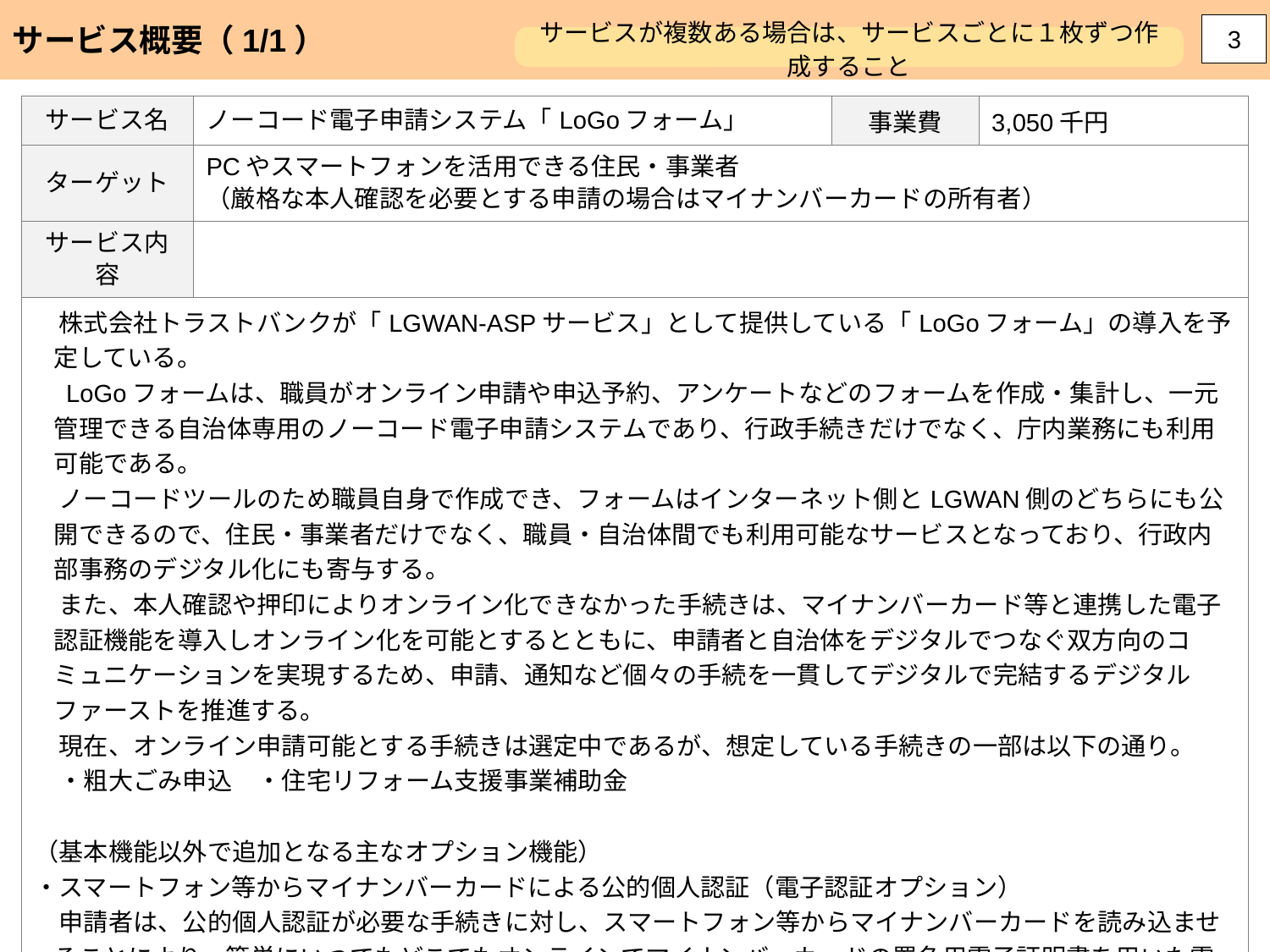

サービス概要（1/1）
3
サービスが複数ある場合は、サービスごとに１枚ずつ作成すること
| サービス名 | ノーコード電子申請システム「LoGoフォーム」 | 事業費 | 3,050千円 |
| --- | --- | --- | --- |
| ターゲット | PCやスマートフォンを活用できる住民・事業者 （厳格な本人確認を必要とする申請の場合はマイナンバーカードの所有者） |  |  |
| サービス内容 |  |  |  |
| 株式会社トラストバンクが「LGWAN-ASPサービス」として提供している「LoGoフォーム」の導入を予定している。 　LoGoフォームは、職員がオンライン申請や申込予約、アンケートなどのフォームを作成・集計し、一元管理できる自治体専用のノーコード電子申請システムであり、行政手続きだけでなく、庁内業務にも利用可能である。 　ノーコードツールのため職員自身で作成でき、フォームはインターネット側とLGWAN側のどちらにも公開できるので、住民・事業者だけでなく、職員・自治体間でも利用可能なサービスとなっており、行政内部事務のデジタル化にも寄与する。 　また、本人確認や押印によりオンライン化できなかった手続きは、マイナンバーカード等と連携した電子認証機能を導入しオンライン化を可能とするとともに、申請者と自治体をデジタルでつなぐ双方向のコミュニケーションを実現するため、申請、通知など個々の手続を一貫してデジタルで完結するデジタルファーストを推進する。 　現在、オンライン申請可能とする手続きは選定中であるが、想定している手続きの一部は以下の通り。 　・粗大ごみ申込　・住宅リフォーム支援事業補助金 （基本機能以外で追加となる主なオプション機能） ・スマートフォン等からマイナンバーカードによる公的個人認証（電子認証オプション） 　申請者は、公的個人認証が必要な手続きに対し、スマートフォン等からマイナンバーカードを読み込ませることにより、簡単にいつでもどこでもオンラインでマイナンバーカードの署名用電子証明書を用いた電子署名（公的個人認証）が可能。 ・住民と自治体をつなぐ双方向のデジタルコミュニケーション（デジタル窓口オプション） 　申請者と自治体をつなぐ双方向のデジタル化を実現するため、デジタル窓口機能を提供。具体的には、申請者のＩＤ・パスワードでのアカウント登録機能、自身の申請内容や履歴を確認・管理できるマイページ機能、対象者へのメール通知、電子文書交付機能などを提供。 | ※地域への実装を予定しているデジタル技術を 活用したサービス等について簡潔に記載すること。 【XXXXXサービス】 ○○○○ ○○○○ 【XXXXXシステム】 ○○○○ ○○○○ |  |  |
・想定するサービスイメージをポンチ絵等を活用して記載願います。
・電子申請システムの対象となる手続きの具体例、件数を記載願います。